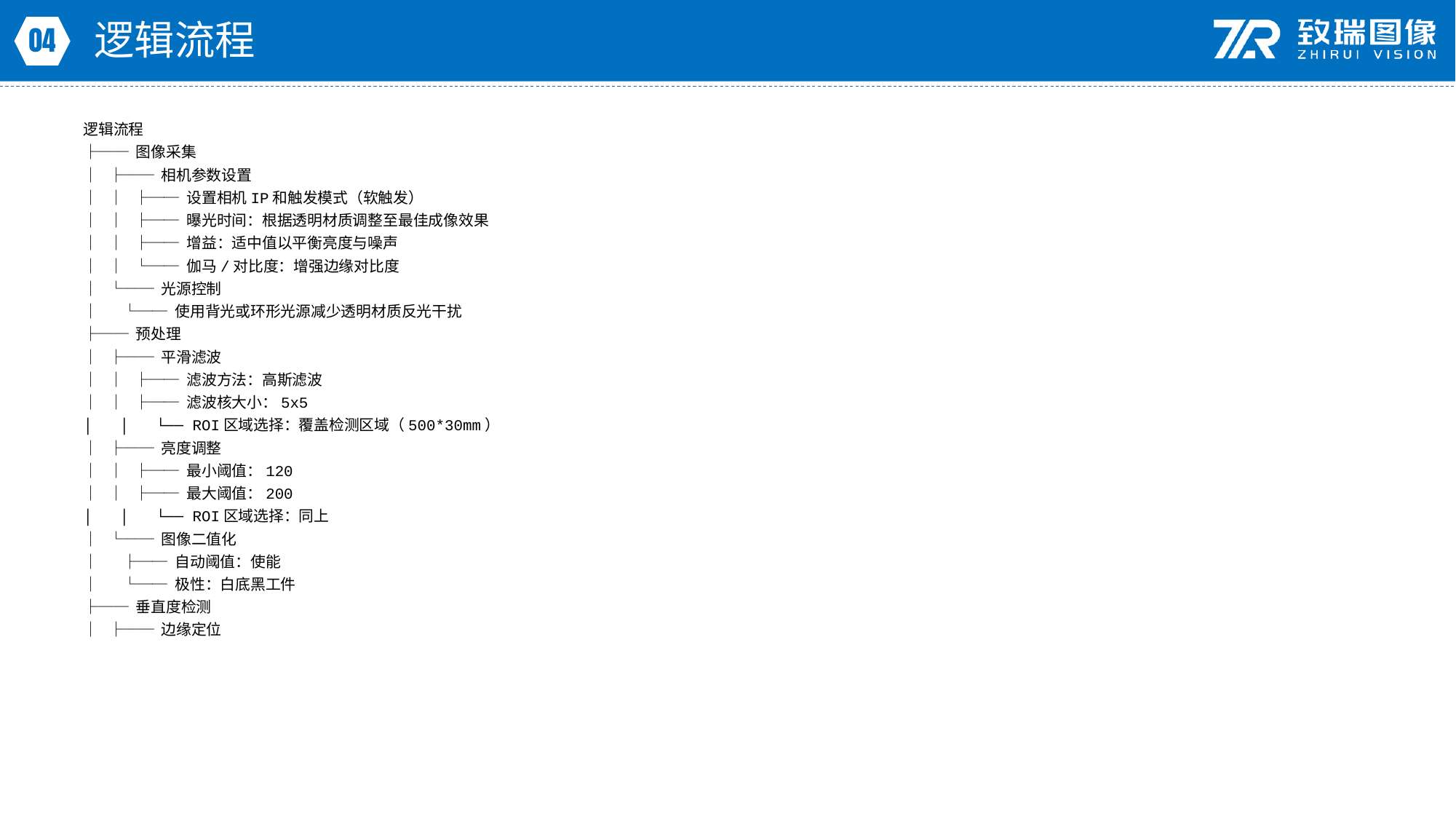

逻辑流程
04

逻辑流程
├── 图像采集
│   ├── 相机参数设置
│   │   ├── 设置相机IP和触发模式（软触发）
│   │   ├── 曝光时间：根据透明材质调整至最佳成像效果
│   │   ├── 增益：适中值以平衡亮度与噪声
│   │   └── 伽马/对比度：增强边缘对比度
│   └── 光源控制
│       └── 使用背光或环形光源减少透明材质反光干扰
├── 预处理
│   ├── 平滑滤波
│   │   ├── 滤波方法：高斯滤波
│   │   ├── 滤波核大小：5x5
│   │   └── ROI区域选择：覆盖检测区域（500*30mm）
│   ├── 亮度调整
│   │   ├── 最小阈值：120
│   │   ├── 最大阈值：200
│   │   └── ROI区域选择：同上
│   └── 图像二值化
│       ├── 自动阈值：使能
│       └── 极性：白底黑工件
├── 垂直度检测
│   ├── 边缘定位